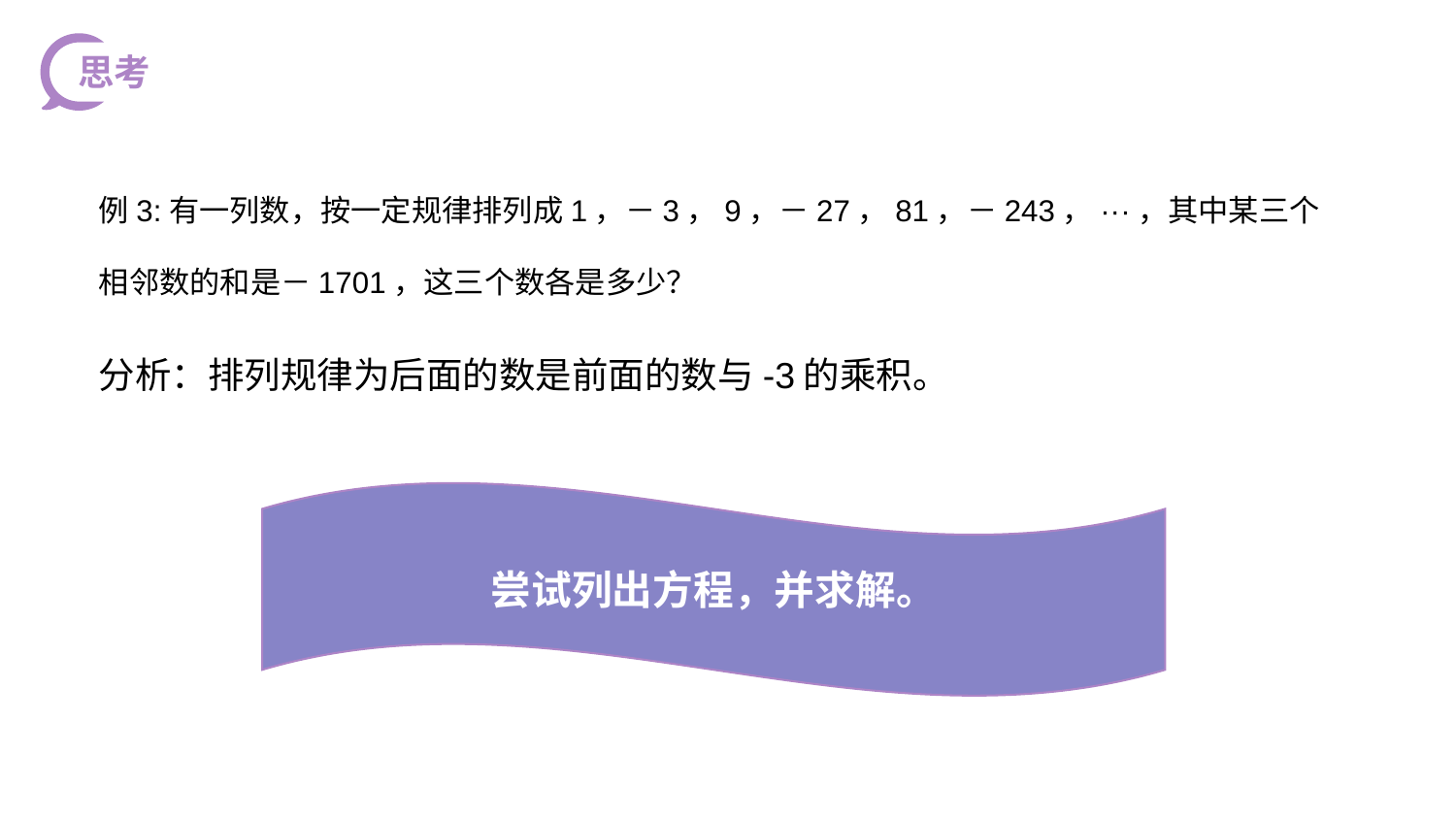

思考
例3:有一列数，按一定规律排列成1，－3，9，－27，81，－243，···，其中某三个相邻数的和是－1701，这三个数各是多少？
分析：排列规律为后面的数是前面的数与-3的乘积。
尝试列出方程，并求解。